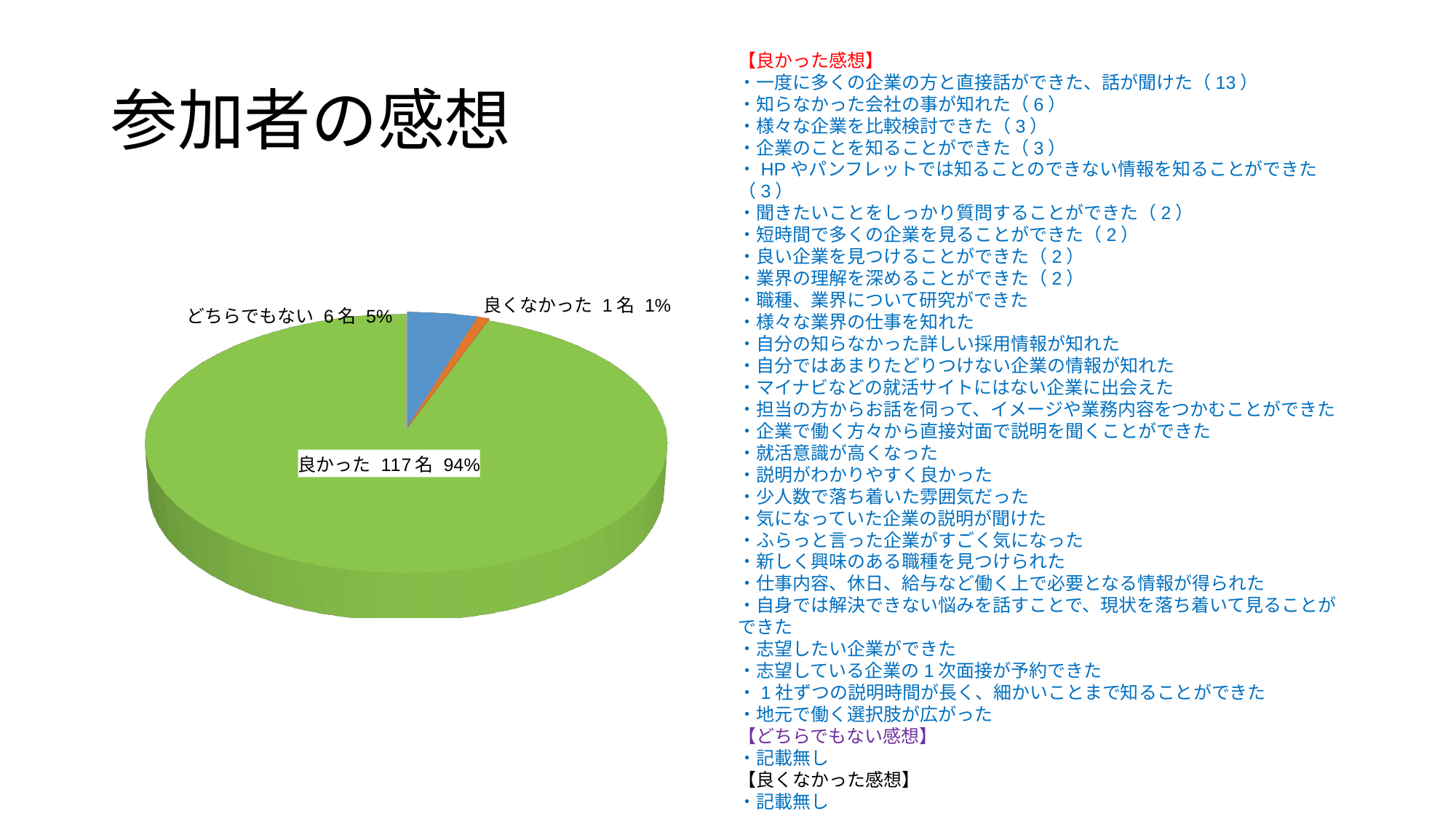

# 参加者の感想
【良かった感想】
・一度に多くの企業の方と直接話ができた、話が聞けた（13）
・知らなかった会社の事が知れた（6）
・様々な企業を比較検討できた（3）
・企業のことを知ることができた（3）
・HPやパンフレットでは知ることのできない情報を知ることができた（3）
・聞きたいことをしっかり質問することができた（2）
・短時間で多くの企業を見ることができた（2）
・良い企業を見つけることができた（2）
・業界の理解を深めることができた（2）
・職種、業界について研究ができた
・様々な業界の仕事を知れた
・自分の知らなかった詳しい採用情報が知れた
・自分ではあまりたどりつけない企業の情報が知れた
・マイナビなどの就活サイトにはない企業に出会えた
・担当の方からお話を伺って、イメージや業務内容をつかむことができた
・企業で働く方々から直接対面で説明を聞くことができた
・就活意識が高くなった
・説明がわかりやすく良かった
・少人数で落ち着いた雰囲気だった
・気になっていた企業の説明が聞けた
・ふらっと言った企業がすごく気になった
・新しく興味のある職種を見つけられた
・仕事内容、休日、給与など働く上で必要となる情報が得られた
・自身では解決できない悩みを話すことで、現状を落ち着いて見ることができた
・志望したい企業ができた
・志望している企業の1次面接が予約できた
・1社ずつの説明時間が長く、細かいことまで知ることができた
・地元で働く選択肢が広がった
【どちらでもない感想】
・記載無し
【良くなかった感想】
・記載無し

[unsupported chart]

良かった！
187名